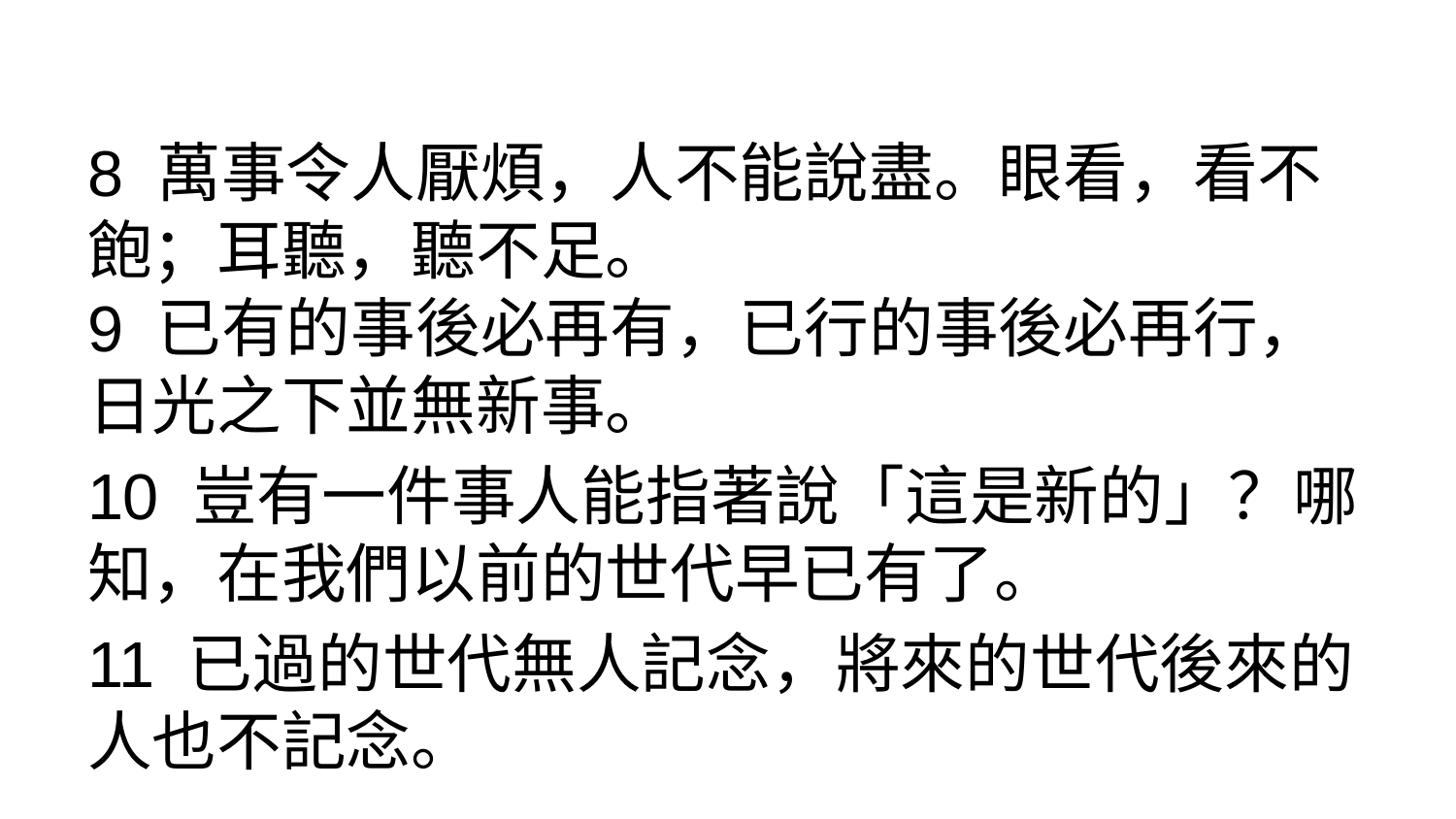

#
8 萬事令人厭煩，人不能說盡。眼看，看不飽；耳聽，聽不足。
9 已有的事後必再有，已行的事後必再行，日光之下並無新事。
10 豈有一件事人能指著說「這是新的」？哪知，在我們以前的世代早已有了。
11 已過的世代無人記念，將來的世代後來的人也不記念。